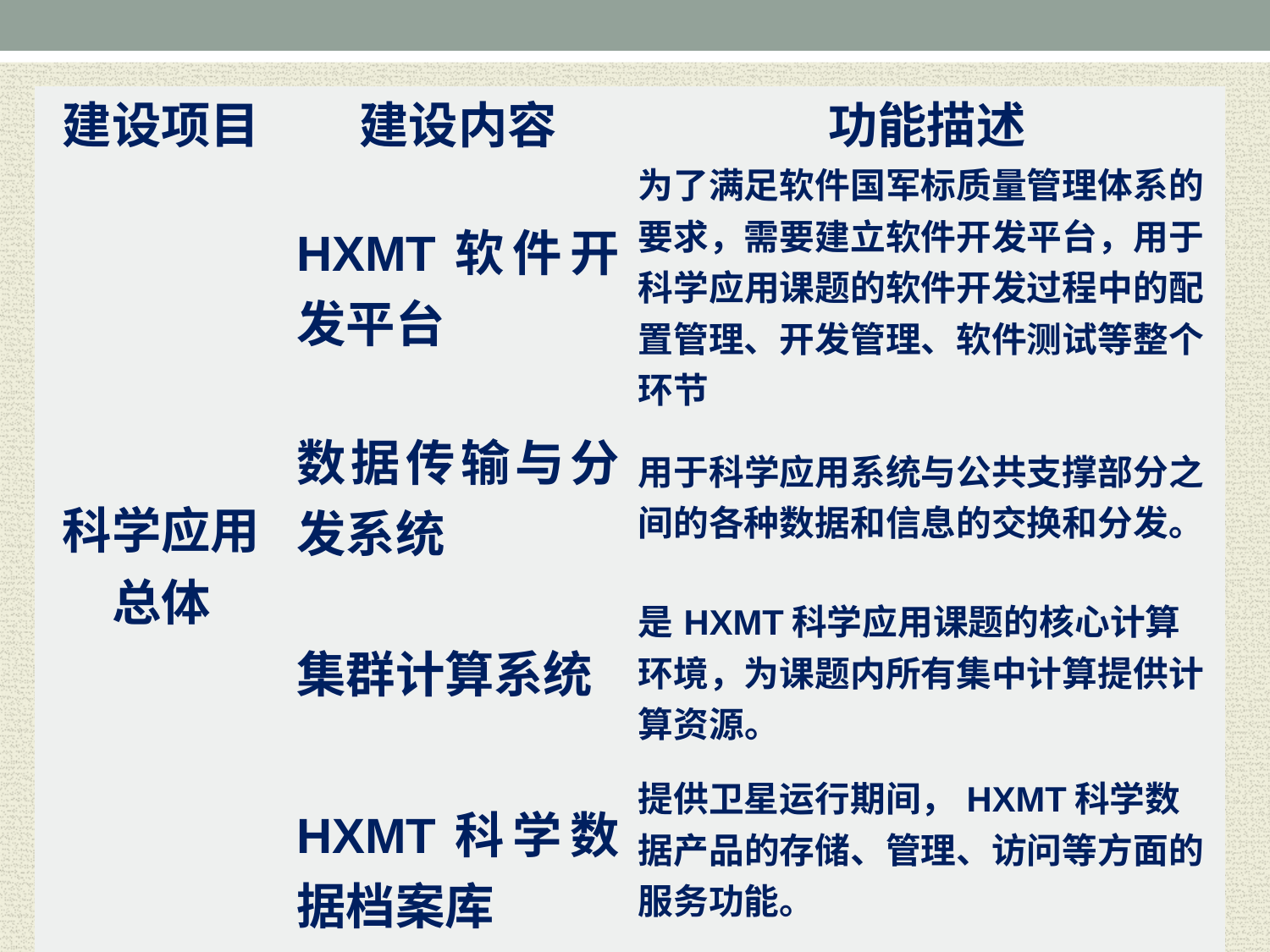

| 建设项目 | 建设内容 | 功能描述 |
| --- | --- | --- |
| 科学应用 总体 | HXMT软件开发平台 | 为了满足软件国军标质量管理体系的要求，需要建立软件开发平台，用于科学应用课题的软件开发过程中的配置管理、开发管理、软件测试等整个环节 |
|  | 数据传输与分发系统 | 用于科学应用系统与公共支撑部分之间的各种数据和信息的交换和分发。 |
|  | 集群计算系统 | 是HXMT科学应用课题的核心计算环境，为课题内所有集中计算提供计算资源。 |
|  | HXMT科学数据档案库 | 提供卫星运行期间，HXMT科学数据产品的存储、管理、访问等方面的服务功能。 |
16